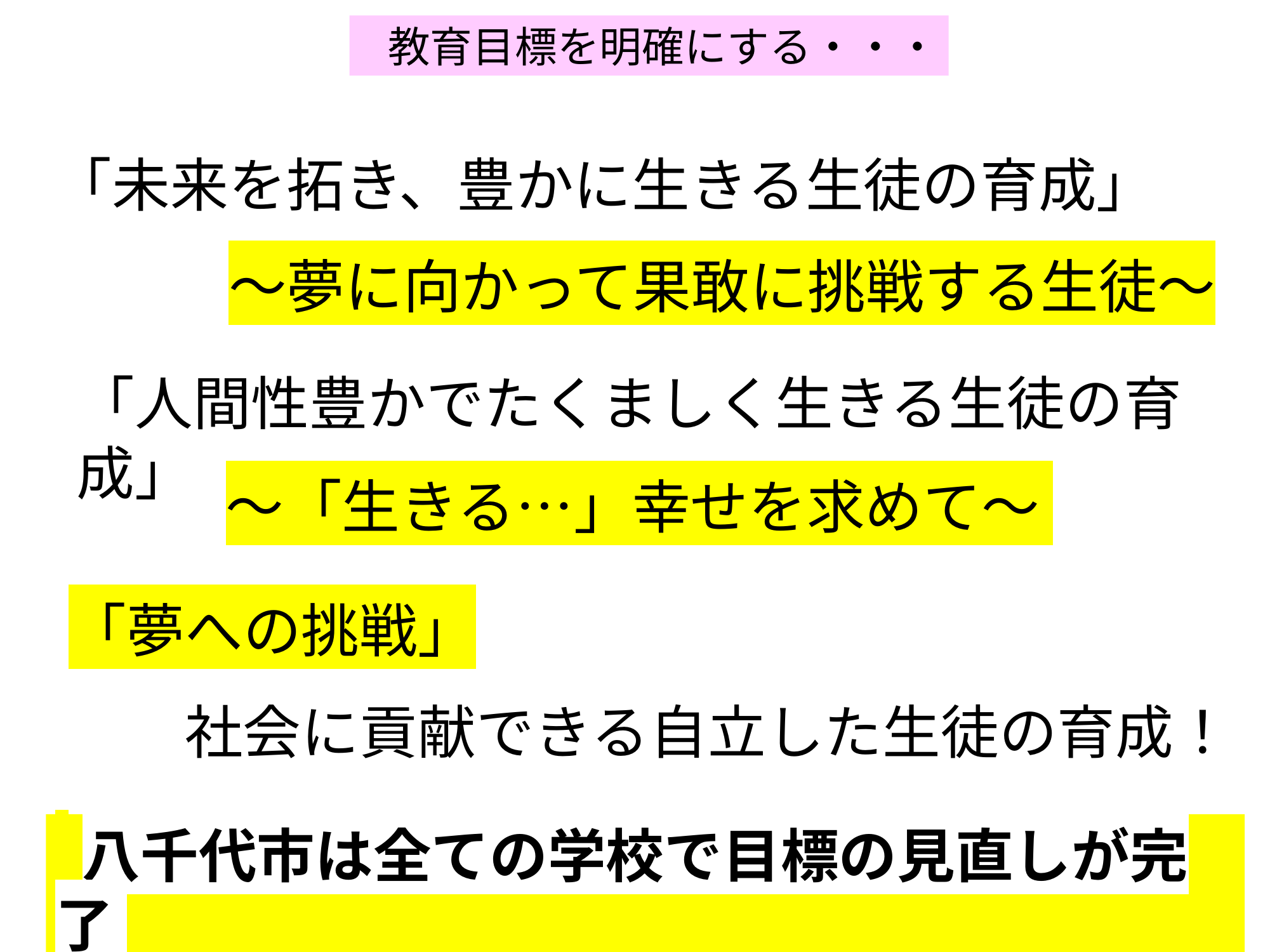

教育目標を明確にする・・・
「未来を拓き、豊かに生きる生徒の育成」

　　　～夢に向かって果敢に挑戦する生徒～
「人間性豊かでたくましく生きる生徒の育成」
　　　～「生きる…」幸せを求めて～
「夢への挑戦」

　　社会に貢献できる自立した生徒の育成！
 八千代市は全ての学校で目標の見直しが完了